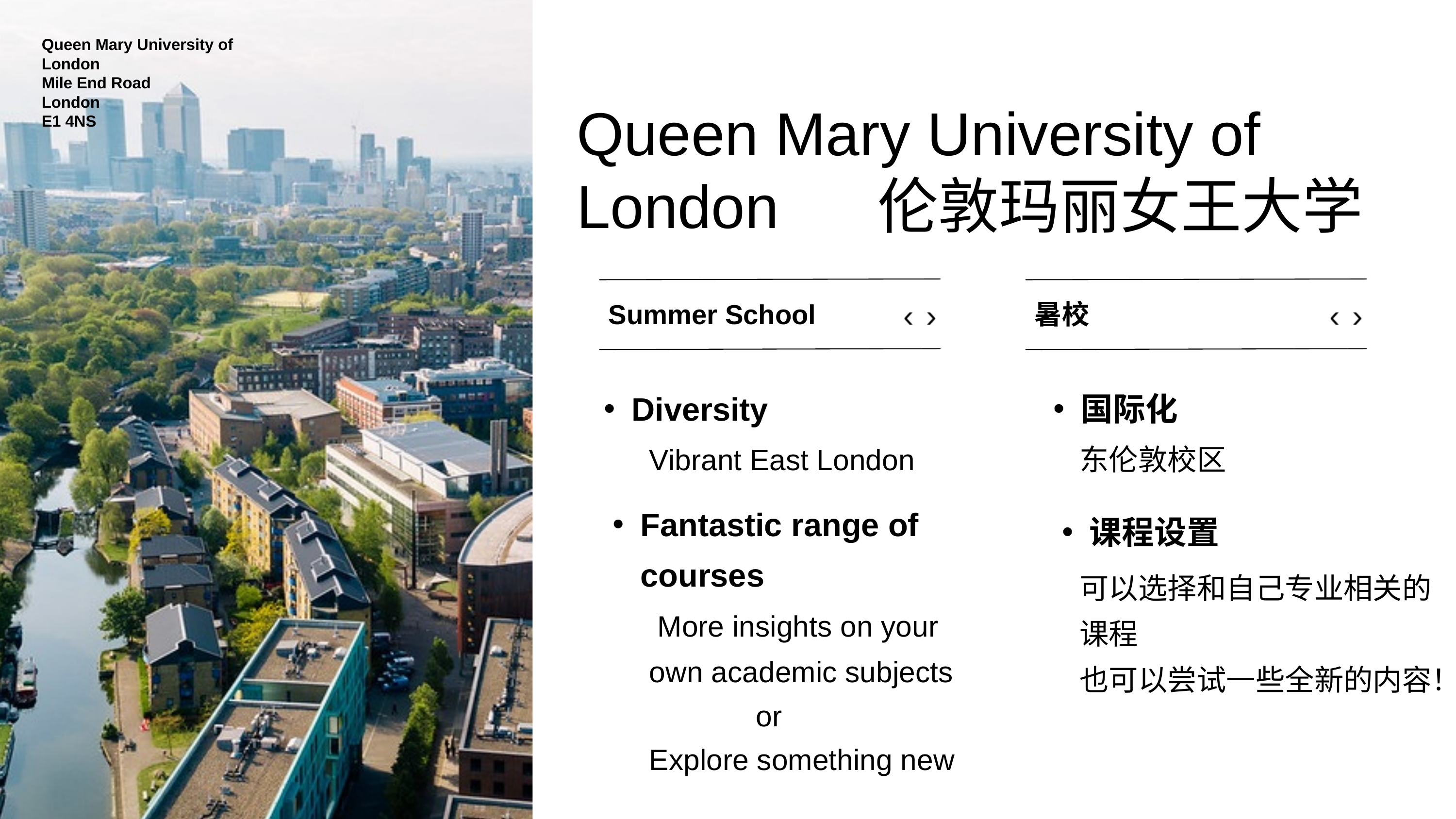

Queen Mary University of London
Mile End Road
London
E1 4NS
Queen Mary University of London     伦敦玛丽女王大学

Summer School
暑校

Diversity
国际化
Vibrant East London
东伦敦校区
Fantastic range of courses

课程设置

可以选择和自己专业相关的课程
也可以尝试一些全新的内容！
 More insights on your own academic subjects
or
Explore something new